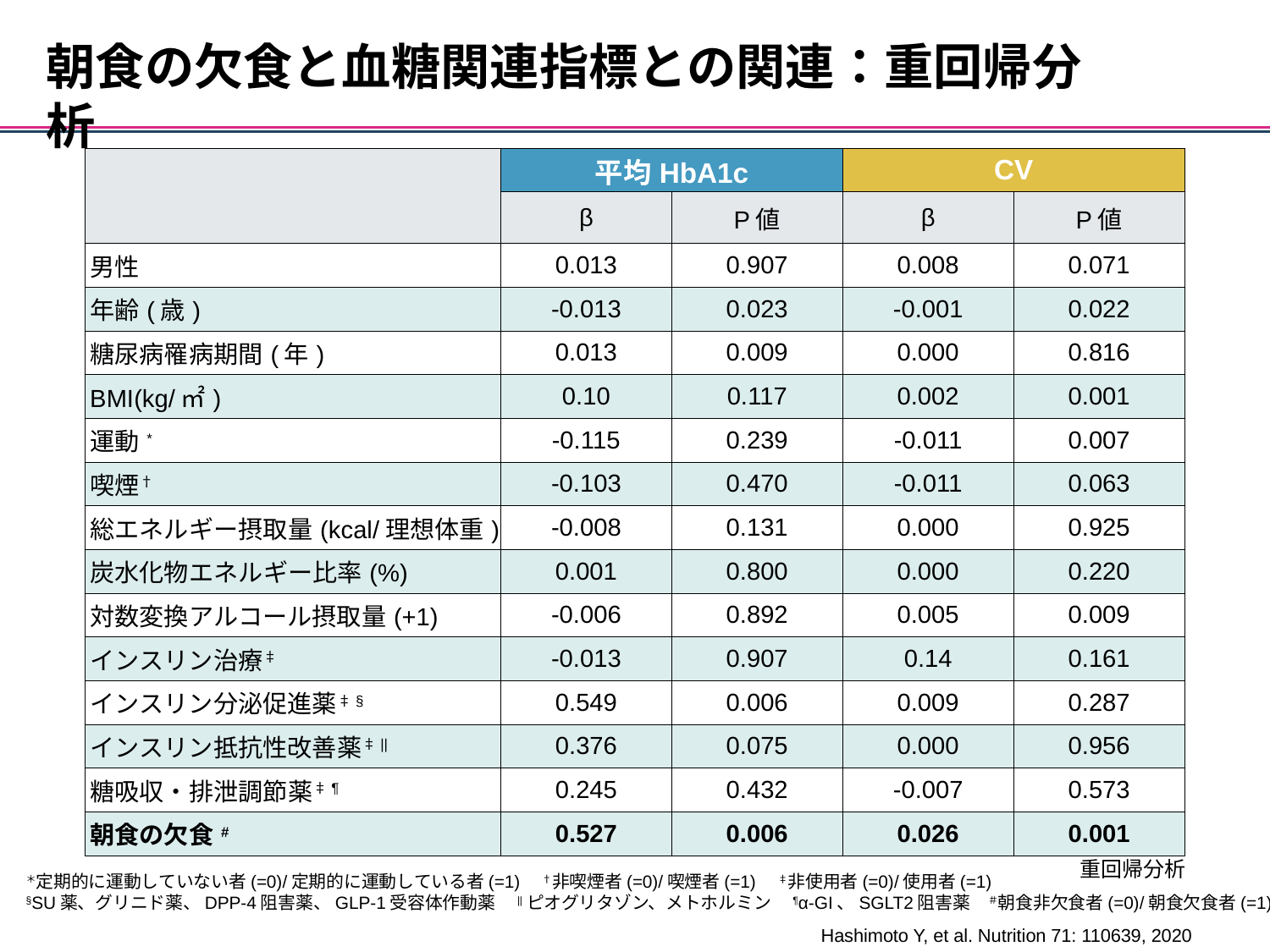

朝食の欠食と血糖関連指標との関連：重回帰分析
|  | 平均HbA1c |  | CV |  |
| --- | --- | --- | --- | --- |
|  | β | P値 | β | P値 |
| 男性 | 0.013 | 0.907 | 0.008 | 0.071 |
| 年齢(歳) | -0.013 | 0.023 | -0.001 | 0.022 |
| 糖尿病罹病期間(年) | 0.013 | 0.009 | 0.000 | 0.816 |
| BMI(kg/㎡) | 0.10 | 0.117 | 0.002 | 0.001 |
| 運動\* | -0.115 | 0.239 | -0.011 | 0.007 |
| 喫煙† | -0.103 | 0.470 | -0.011 | 0.063 |
| 総エネルギー摂取量(kcal/理想体重) | -0.008 | 0.131 | 0.000 | 0.925 |
| 炭水化物エネルギー比率(%) | 0.001 | 0.800 | 0.000 | 0.220 |
| 対数変換アルコール摂取量(+1) | -0.006 | 0.892 | 0.005 | 0.009 |
| インスリン治療‡ | -0.013 | 0.907 | 0.14 | 0.161 |
| インスリン分泌促進薬‡§ | 0.549 | 0.006 | 0.009 | 0.287 |
| インスリン抵抗性改善薬‡|| | 0.376 | 0.075 | 0.000 | 0.956 |
| 糖吸収・排泄調節薬‡¶ | 0.245 | 0.432 | -0.007 | 0.573 |
| 朝食の欠食# | 0.527 | 0.006 | 0.026 | 0.001 |
重回帰分析
＊定期的に運動していない者(=0)/定期的に運動している者(=1)　†非喫煙者(=0)/喫煙者(=1)　‡非使用者(=0)/使用者(=1)
§SU薬、グリニド薬、DPP-4阻害薬、GLP-1受容体作動薬　||ピオグリタゾン、メトホルミン　¶α-GI、SGLT2阻害薬　＃朝食非欠食者(=0)/朝食欠食者(=1)
Hashimoto Y, et al. Nutrition 71: 110639, 2020